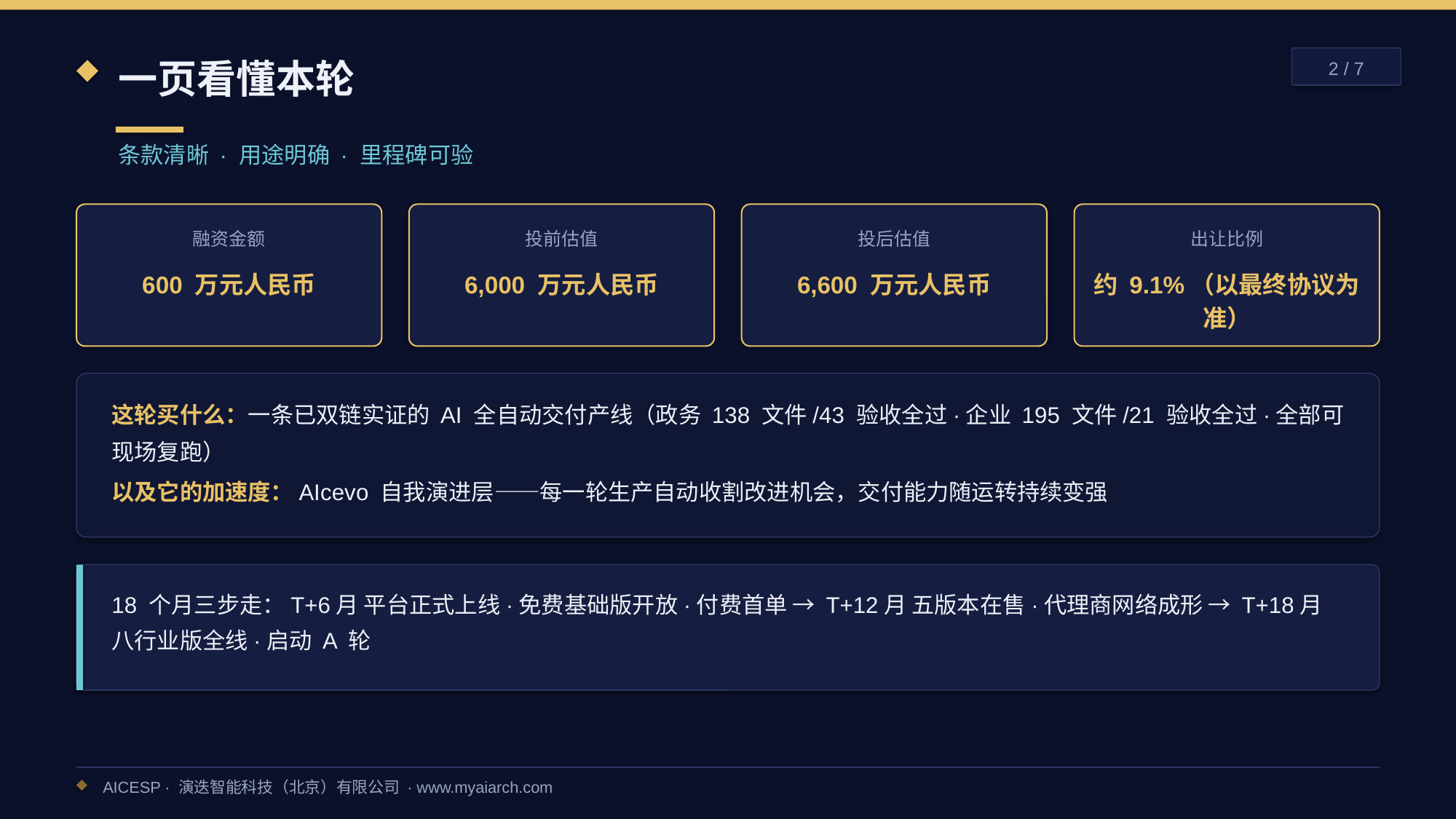

一页看懂本轮

2 / 7

条款清晰 · 用途明确 · 里程碑可验

融资金额
投前估值
投后估值
出让比例
600 万元人民币
6,000 万元人民币
6,600 万元人民币
约 9.1%（以最终协议为准）

这轮买什么：一条已双链实证的 AI 全自动交付产线（政务 138 文件/43 验收全过·企业 195 文件/21 验收全过·全部可现场复跑）
以及它的加速度：AIcevo 自我演进层——每一轮生产自动收割改进机会，交付能力随运转持续变强

18 个月三步走：T+6月 平台正式上线·免费基础版开放·付费首单 → T+12月 五版本在售·代理商网络成形 → T+18月 八行业版全线·启动 A 轮

AICESP · 演迭智能科技（北京）有限公司 · www.myaiarch.com